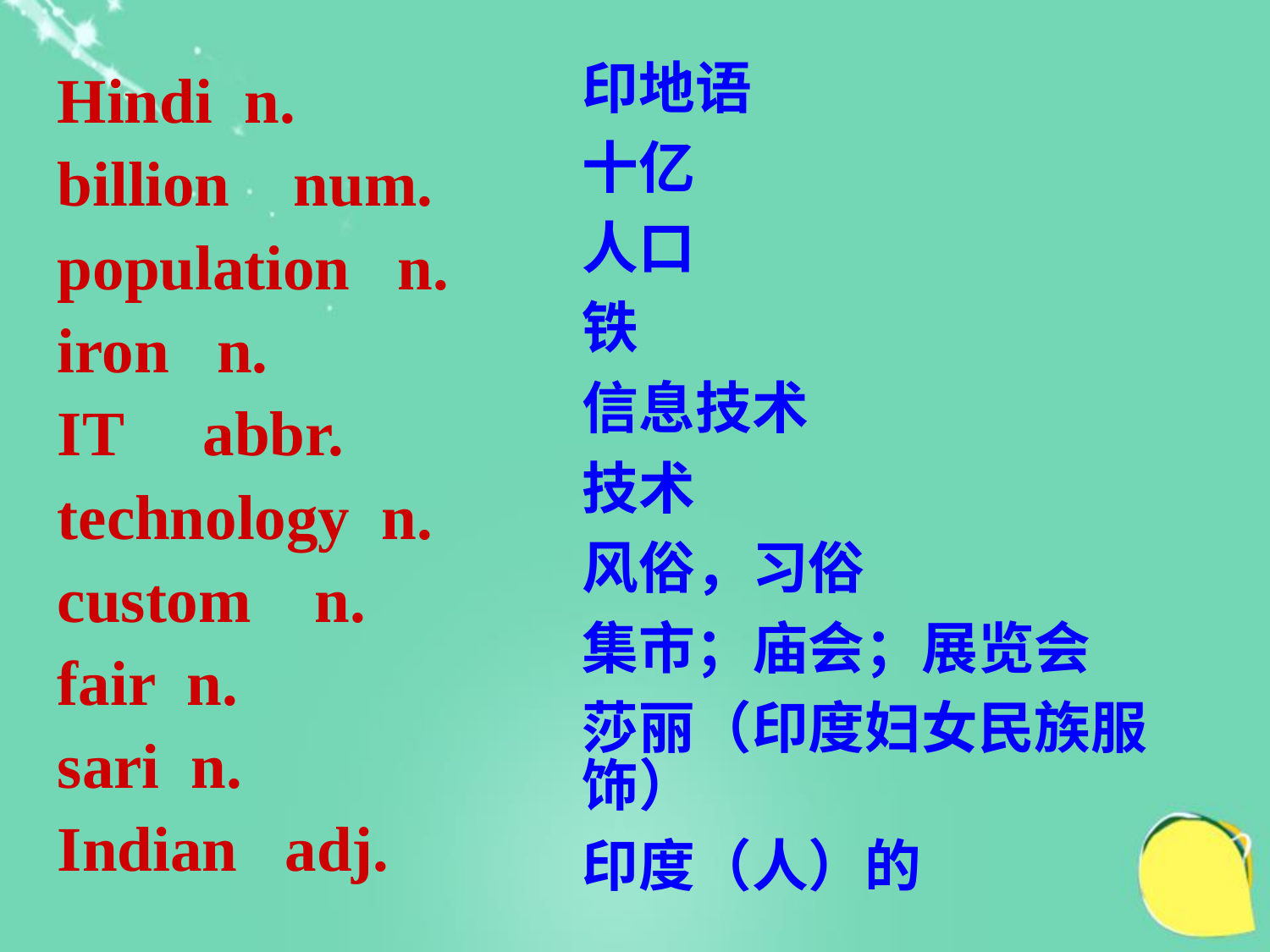

Hindi  n.
billion    num.
population   n.
iron   n.
IT     abbr.
technology  n.
custom    n.
fair  n.
sari  n.
Indian   adj.
印地语
十亿
人口
铁
信息技术
技术
风俗，习俗
集市；庙会；展览会
莎丽（印度妇女民族服饰）
印度（人）的